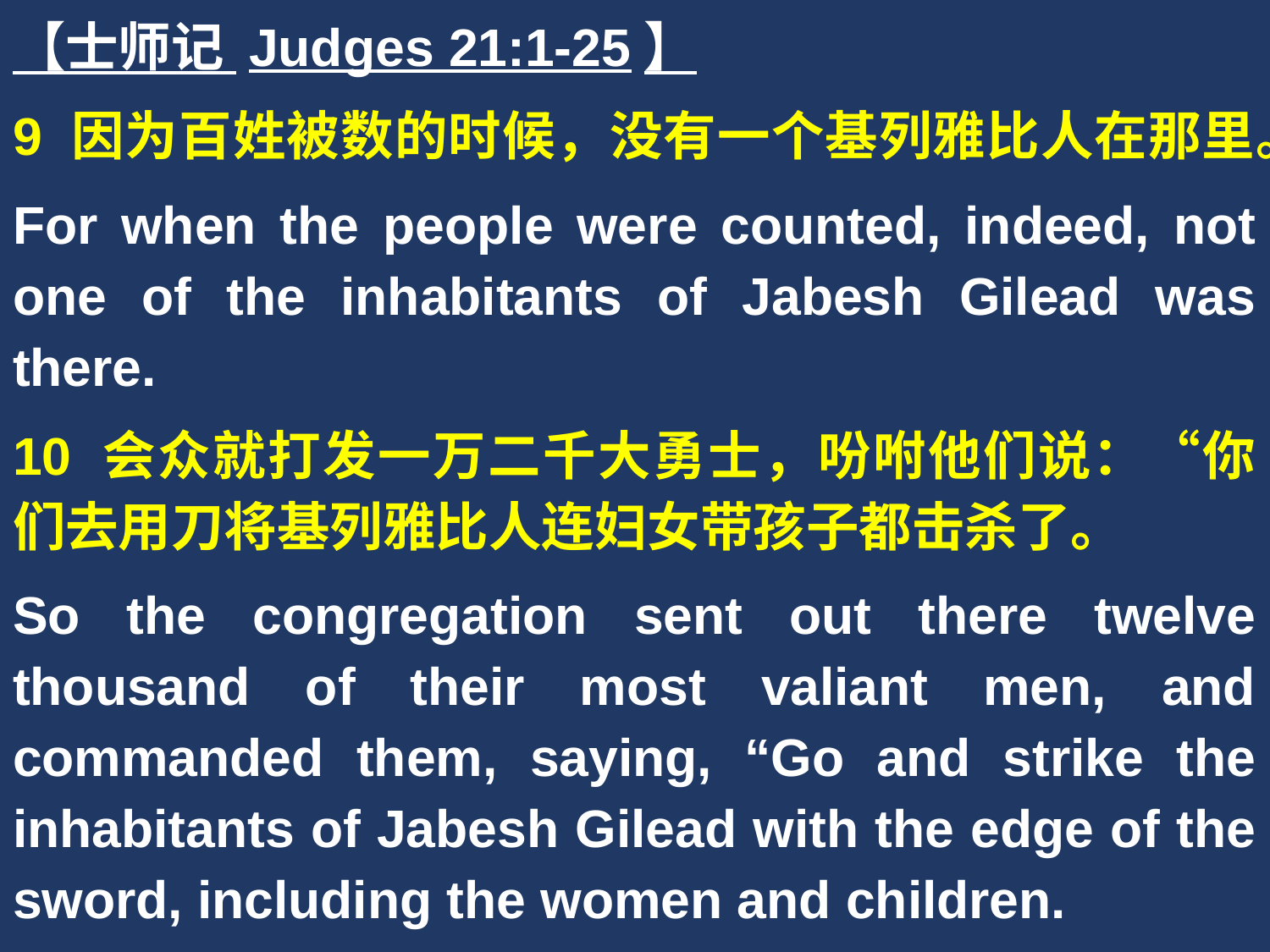

【士师记 Judges 21:1-25】
9 因为百姓被数的时候，没有一个基列雅比人在那里。
For when the people were counted, indeed, not one of the inhabitants of Jabesh Gilead was there.
10 会众就打发一万二千大勇士，吩咐他们说：“你们去用刀将基列雅比人连妇女带孩子都击杀了。
So the congregation sent out there twelve thousand of their most valiant men, and commanded them, saying, “Go and strike the inhabitants of Jabesh Gilead with the edge of the sword, including the women and children.